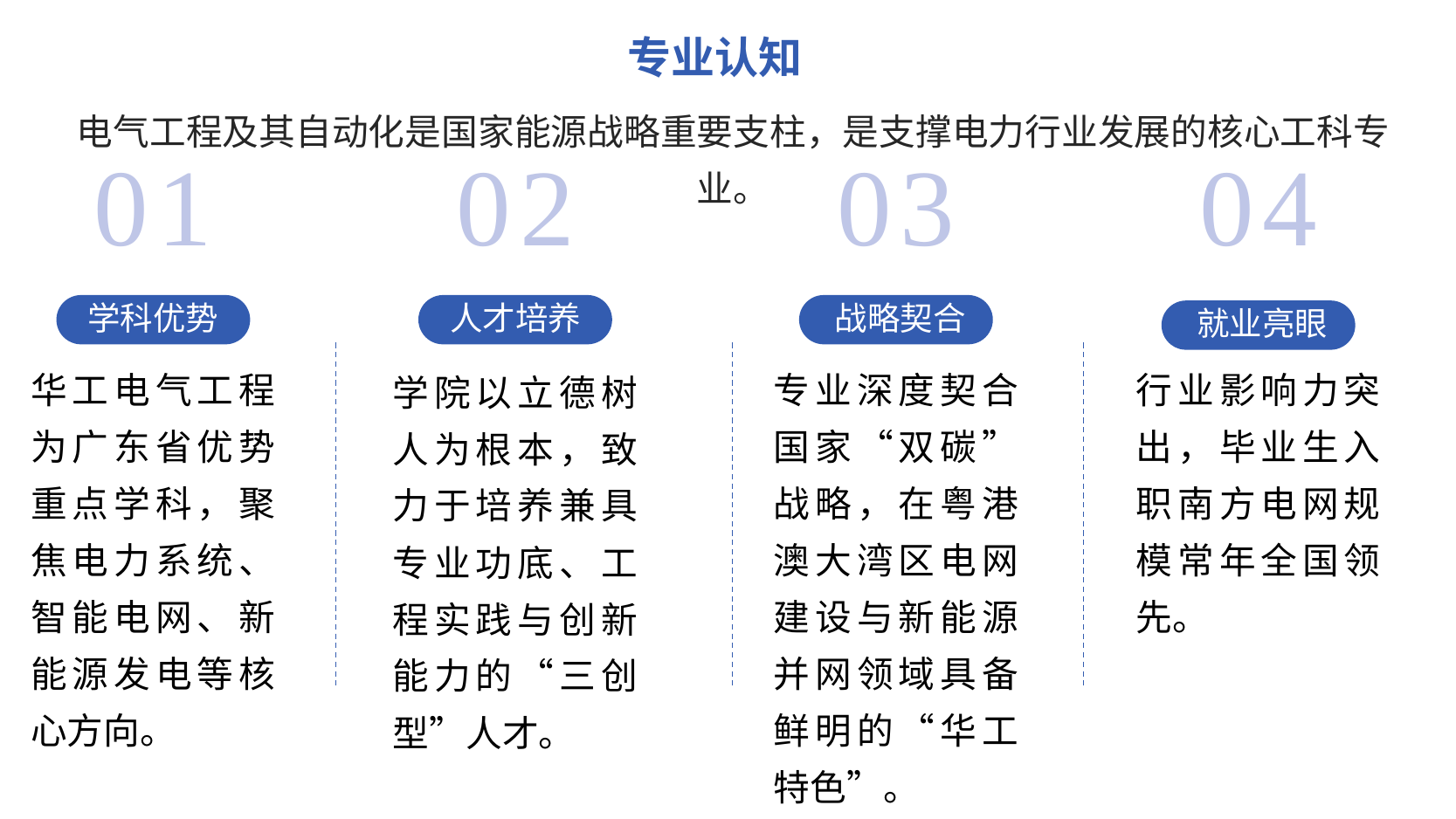

专业认知
电气工程及其自动化是国家能源战略重要支柱，是支撑电力行业发展的核心工科专业。
01
学科优势

华工电气工程为广东省优势重点学科，聚焦电力系统、智能电网、新能源发电等核心方向。
02
人才培养

学院以立德树人为根本，致力于培养兼具专业功底、工程实践与创新能力的“三创型”人才。
03
战略契合

专业深度契合国家“双碳”战略，在粤港澳大湾区电网建设与新能源并网领域具备鲜明的“华工特色”。
04
就业亮眼

行业影响力突出，毕业生入职南方电网规模常年全国领先。